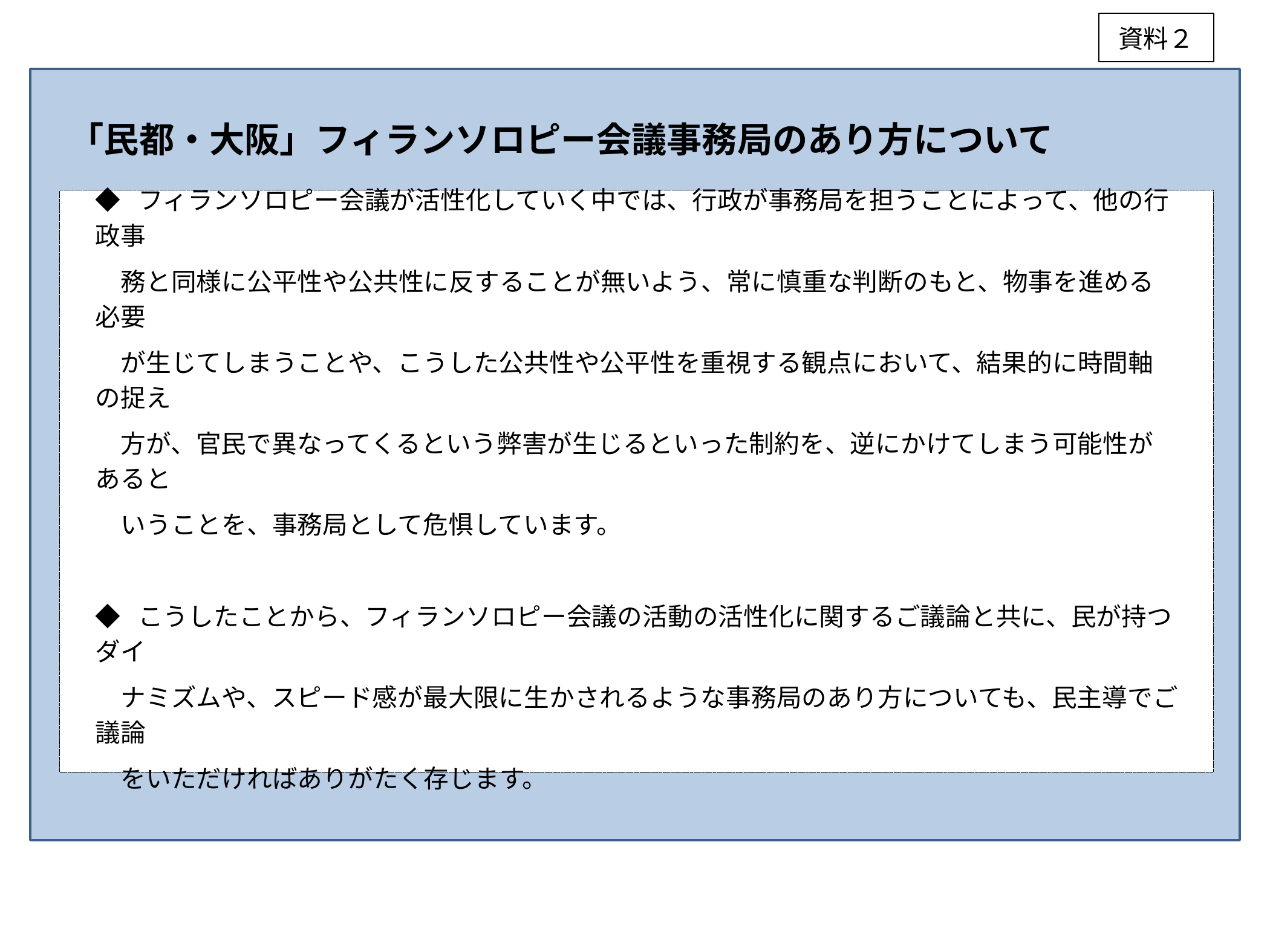

資料２

「民都・大阪」フィランソロピー会議事務局のあり方について
◆  フィランソロピー会議が活性化していく中では、行政が事務局を担うことによって、他の行政事
　務と同様に公平性や公共性に反することが無いよう、常に慎重な判断のもと、物事を進める必要
　が生じてしまうことや、こうした公共性や公平性を重視する観点において、結果的に時間軸の捉え
　方が、官民で異なってくるという弊害が生じるといった制約を、逆にかけてしまう可能性があると
　いうことを、事務局として危惧しています。

◆  こうしたことから、フィランソロピー会議の活動の活性化に関するご議論と共に、民が持つダイ
　ナミズムや、スピード感が最大限に生かされるような事務局のあり方についても、民主導でご議論
　をいただければありがたく存じます。